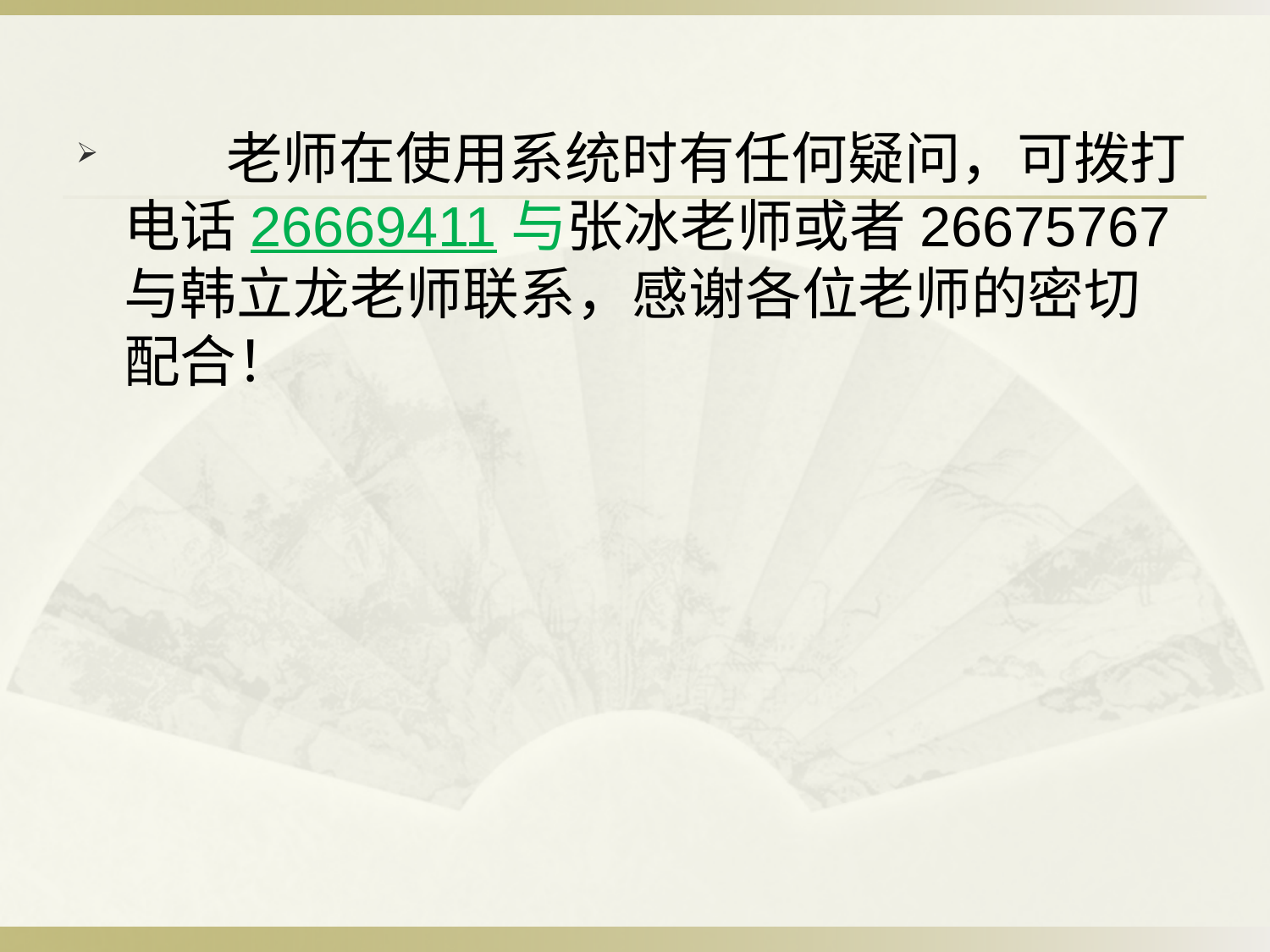

老师在使用系统时有任何疑问，可拨打电话26669411与张冰老师或者26675767与韩立龙老师联系，感谢各位老师的密切配合！